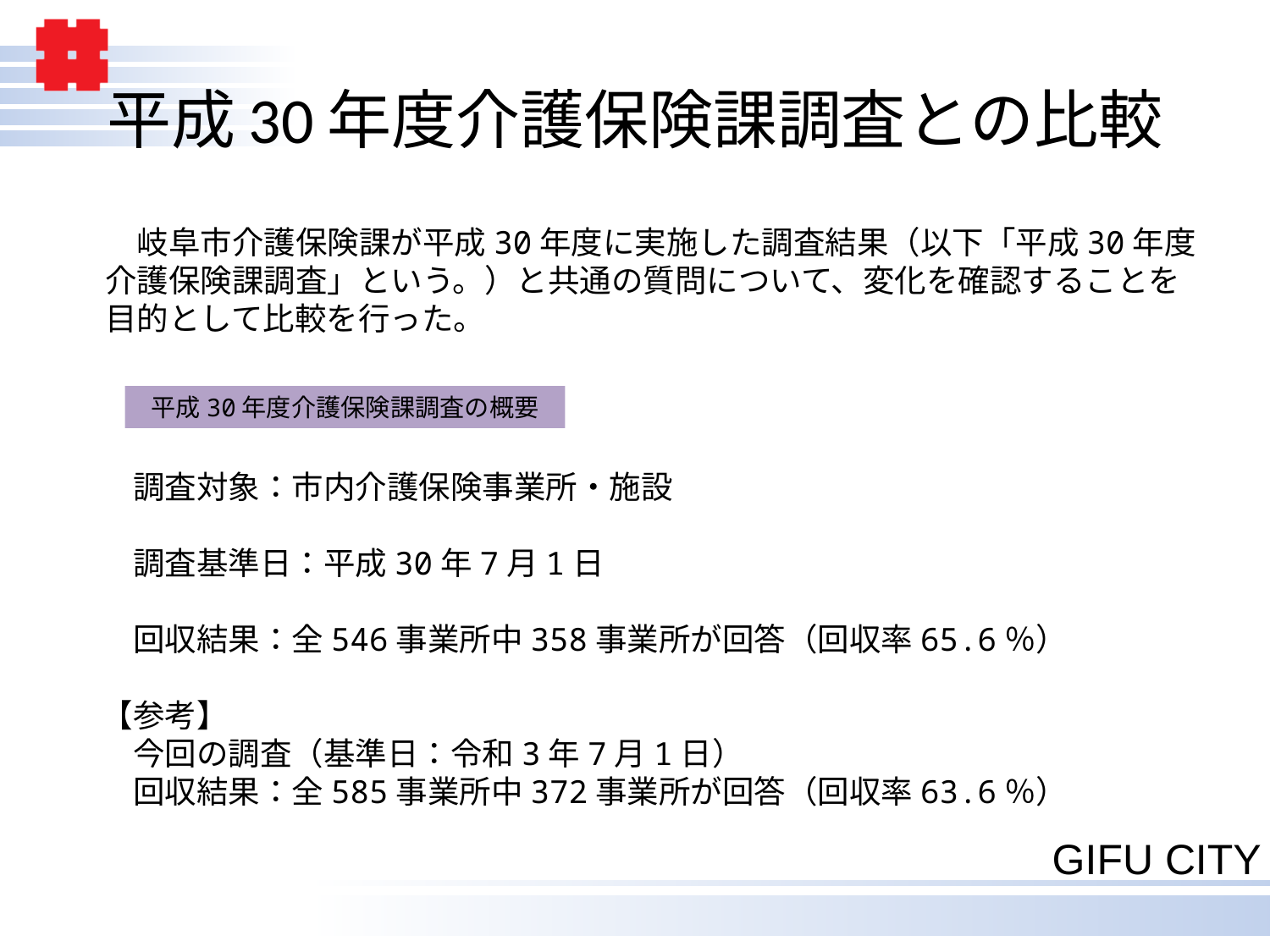

# 平成30年度介護保険課調査との比較
　岐阜市介護保険課が平成30年度に実施した調査結果（以下「平成30年度介護保険課調査」という。）と共通の質問について、変化を確認することを目的として比較を行った。
平成30年度介護保険課調査の概要
　調査対象：市内介護保険事業所・施設

　調査基準日：平成30年7月1日

　回収結果：全546事業所中358事業所が回答（回収率65.6％）

【参考】
　今回の調査（基準日：令和3年7月1日）
　回収結果：全585事業所中372事業所が回答（回収率63.6％）
25